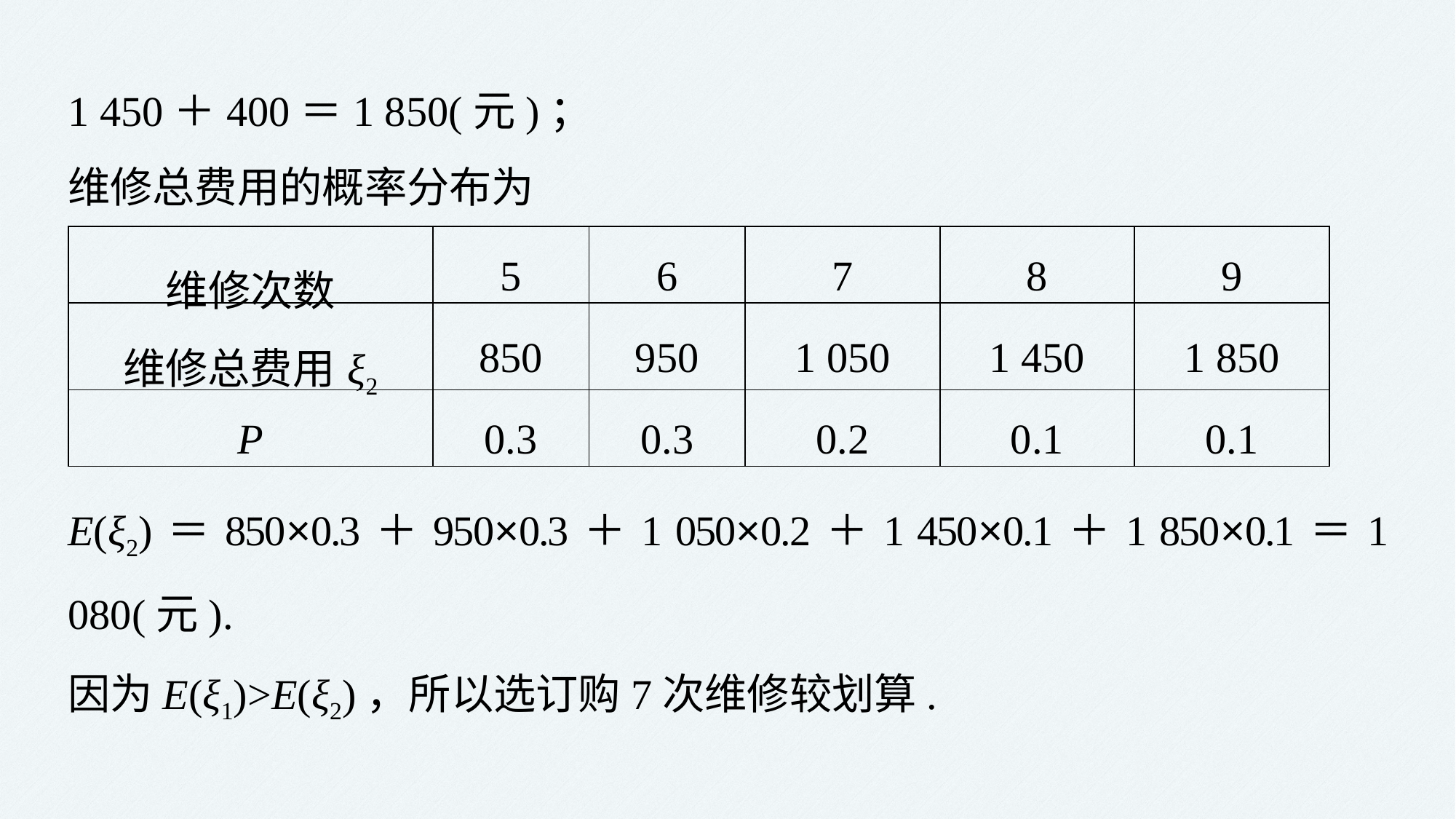

1 450＋400＝1 850(元)；
维修总费用的概率分布为
| 维修次数 | 5 | 6 | 7 | 8 | 9 |
| --- | --- | --- | --- | --- | --- |
| 维修总费用ξ2 | 850 | 950 | 1 050 | 1 450 | 1 850 |
| P | 0.3 | 0.3 | 0.2 | 0.1 | 0.1 |
E(ξ2)＝850×0.3＋950×0.3＋1 050×0.2＋1 450×0.1＋1 850×0.1＝1 080(元).
因为E(ξ1)>E(ξ2)，所以选订购7次维修较划算.